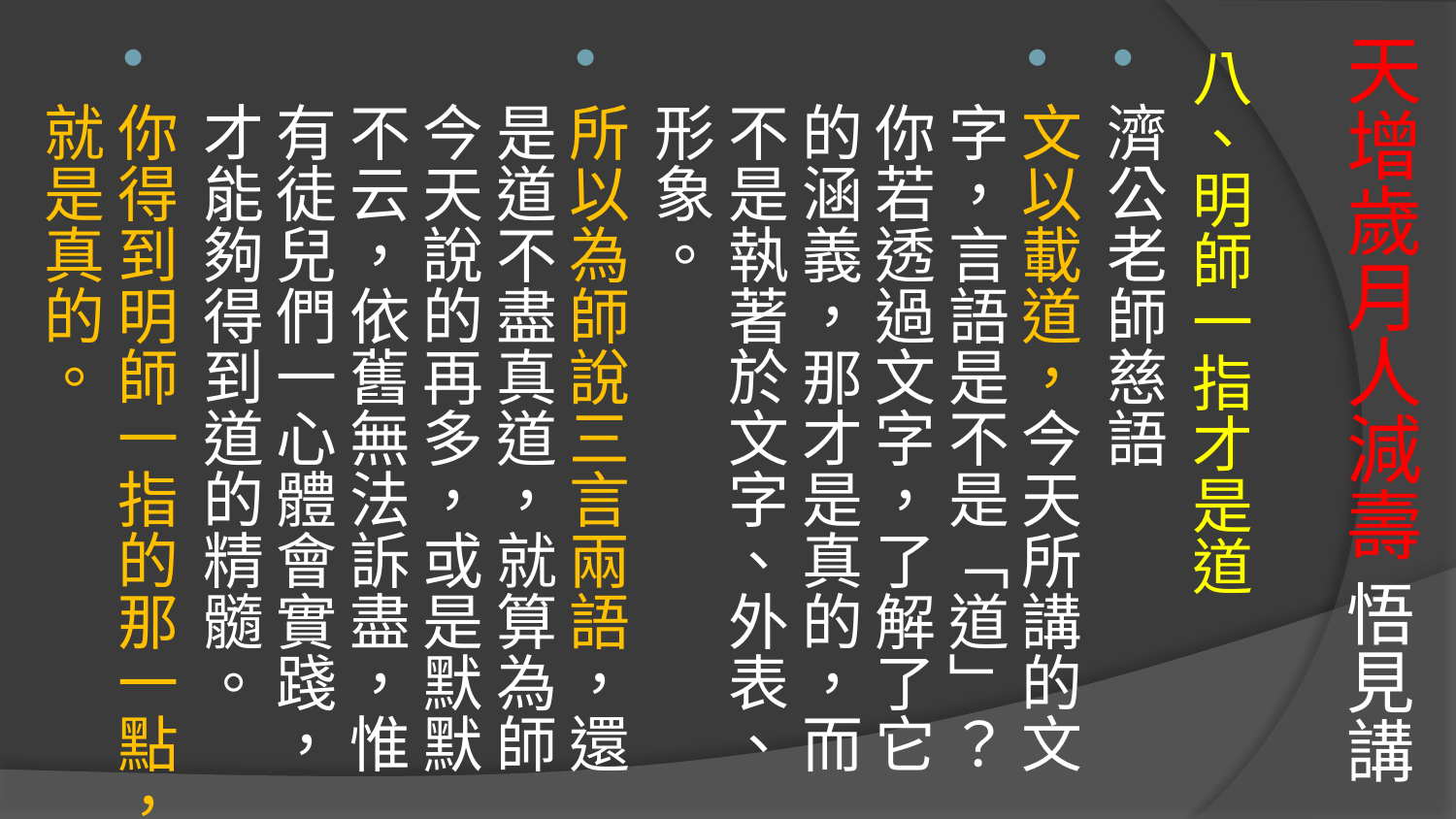

# 天增歲月人減壽 悟見講
八、明師一指才是道
濟公老師慈語
文以載道，今天所講的文字，言語是不是「道」？你若透過文字，了解了它的涵義，那才是真的，而不是執著於文字、外表、形象。
所以為師說三言兩語，還是道不盡真道，就算為師今天說的再多，或是默默不云，依舊無法訴盡，惟有徒兒們一心體會實踐，才能夠得到道的精髓。
你得到明師一指的那一點，就是真的。